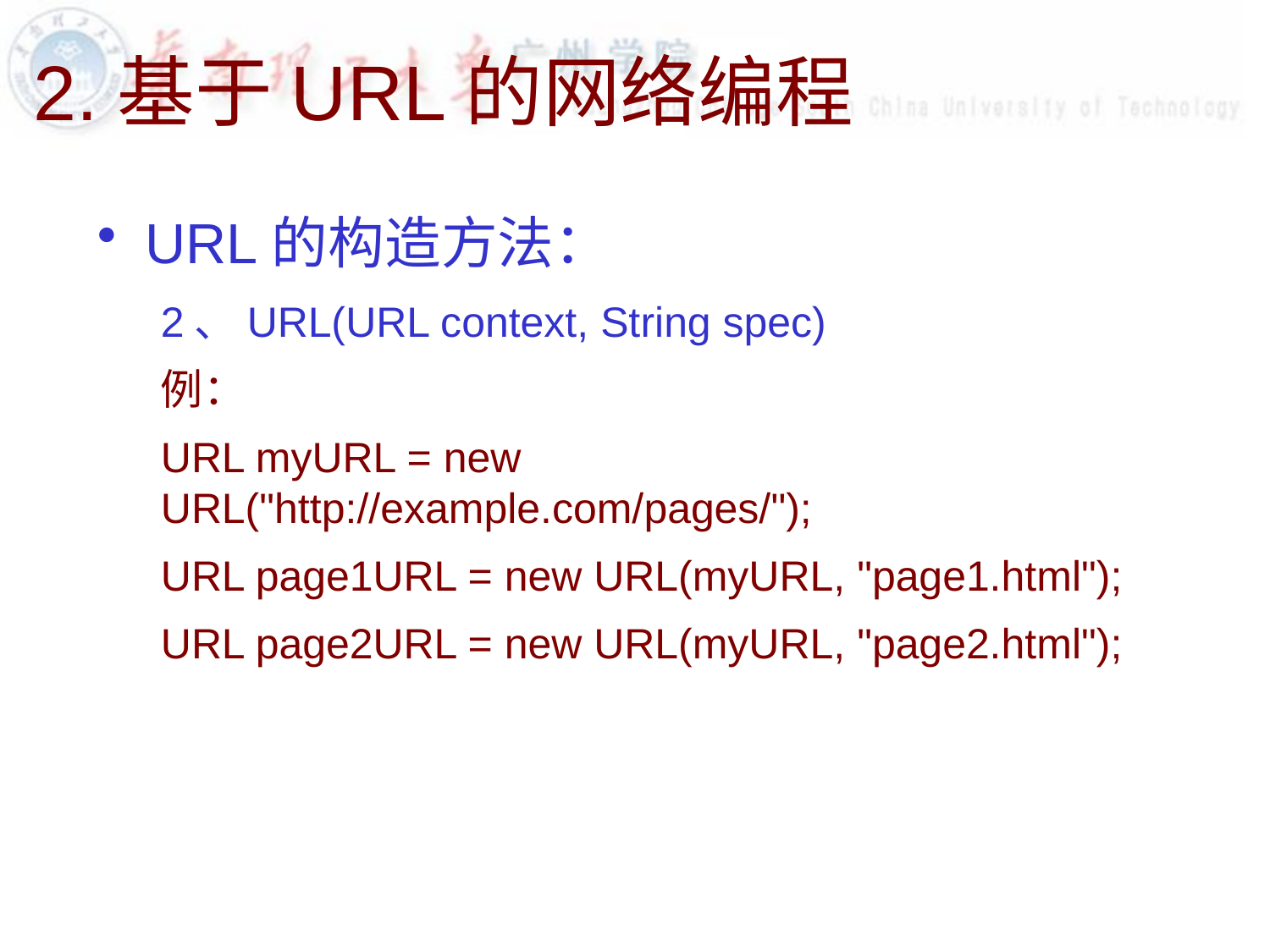

# 2.基于URL的网络编程
URL的构造方法：
2、URL(URL context, String spec)
例：
URL myURL = new URL("http://example.com/pages/");
URL page1URL = new URL(myURL, "page1.html");
URL page2URL = new URL(myURL, "page2.html");